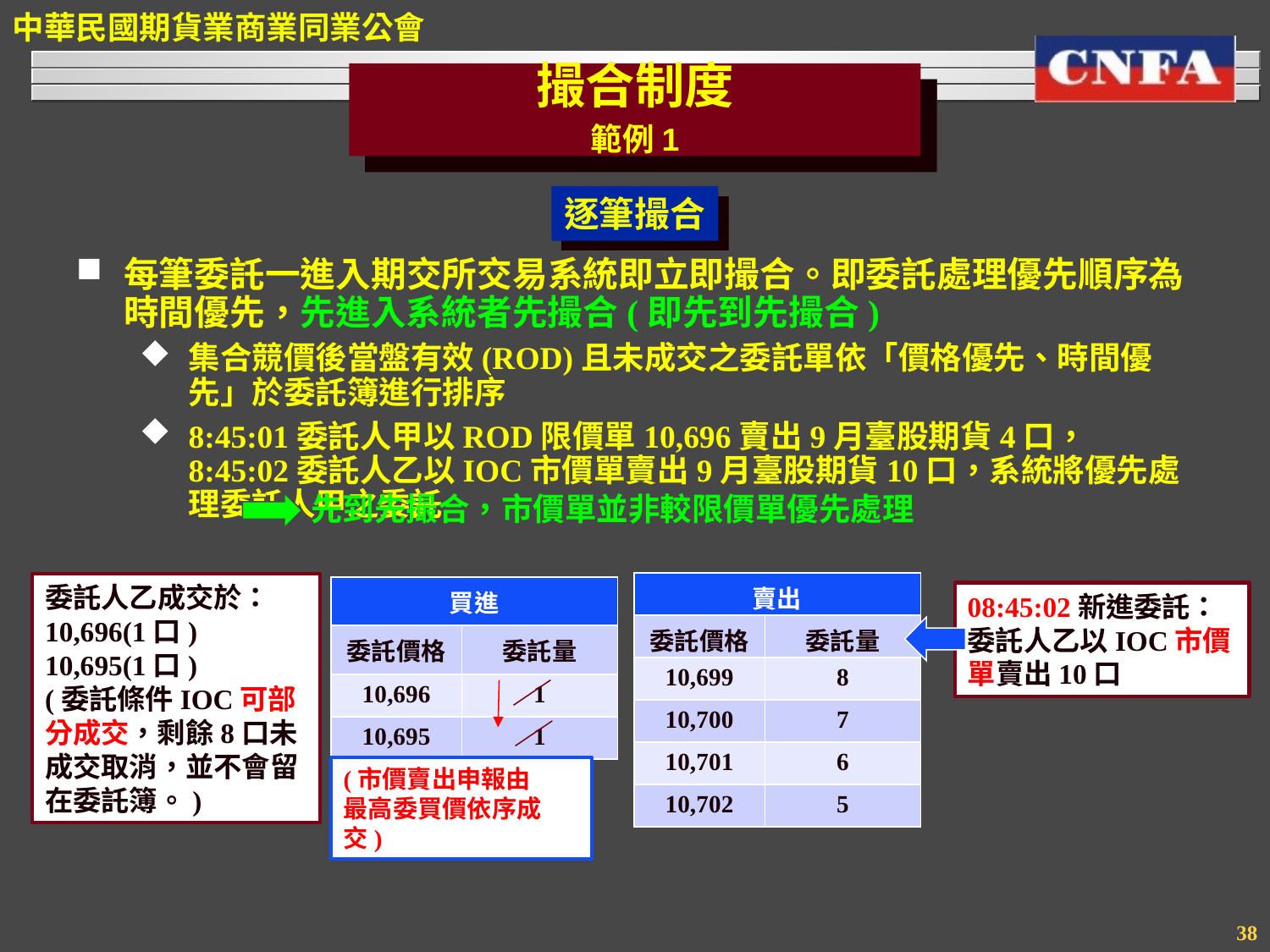

撮合制度
範例1
逐筆撮合
每筆委託一進入期交所交易系統即立即撮合。即委託處理優先順序為時間優先，先進入系統者先撮合(即先到先撮合)
集合競價後當盤有效(ROD)且未成交之委託單依「價格優先、時間優先」於委託簿進行排序
8:45:01委託人甲以ROD限價單10,696賣出9月臺股期貨4口， 8:45:02委託人乙以IOC市價單賣出9月臺股期貨10口，系統將優先處理委託人甲之委託
先到先撮合，市價單並非較限價單優先處理

| 賣出 |  |
| --- | --- |
| 委託價格 | 委託量 |
| 10,699 | 8 |
| 10,700 | 7 |
| 10,701 | 6 |
| 10,702 | 5 |
委託人乙成交於：
10,696(1口)
10,695(1口)
(委託條件IOC可部分成交，剩餘8口未成交取消，並不會留在委託簿。)
| 買進 |  |
| --- | --- |
| 委託價格 | 委託量 |
| 10,696 | 1 |
| 10,695 | 1 |
08:45:02新進委託：
委託人乙以IOC市價單賣出10口

(市價賣出申報由
最高委買價依序成交)